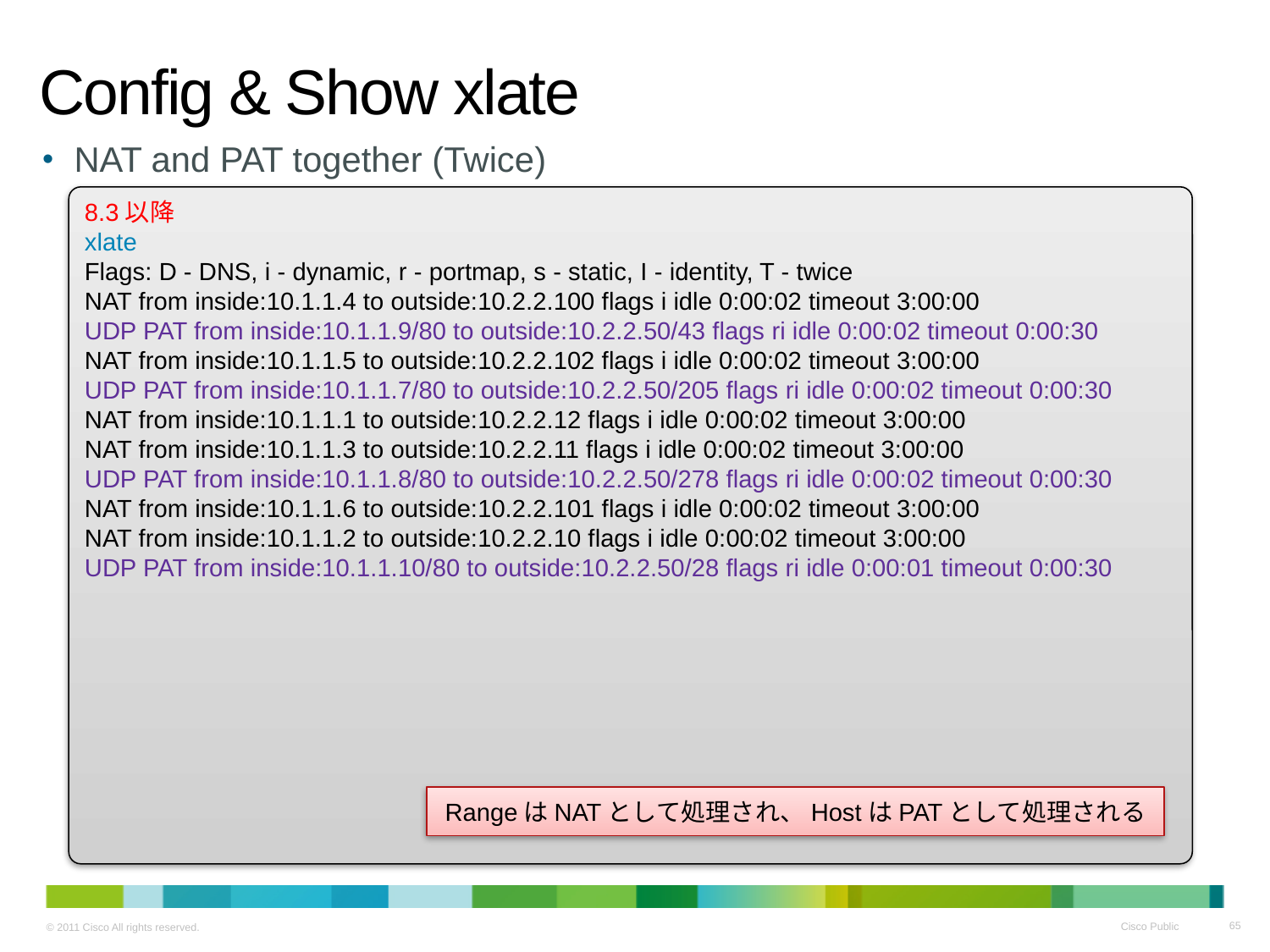

# Config & Show xlate
NAT and PAT together (Twice)
8.3以降
xlate
Flags: D - DNS, i - dynamic, r - portmap, s - static, I - identity, T - twice
NAT from inside:10.1.1.4 to outside:10.2.2.100 flags i idle 0:00:02 timeout 3:00:00
UDP PAT from inside:10.1.1.9/80 to outside:10.2.2.50/43 flags ri idle 0:00:02 timeout 0:00:30
NAT from inside:10.1.1.5 to outside:10.2.2.102 flags i idle 0:00:02 timeout 3:00:00
UDP PAT from inside:10.1.1.7/80 to outside:10.2.2.50/205 flags ri idle 0:00:02 timeout 0:00:30
NAT from inside:10.1.1.1 to outside:10.2.2.12 flags i idle 0:00:02 timeout 3:00:00
NAT from inside:10.1.1.3 to outside:10.2.2.11 flags i idle 0:00:02 timeout 3:00:00
UDP PAT from inside:10.1.1.8/80 to outside:10.2.2.50/278 flags ri idle 0:00:02 timeout 0:00:30
NAT from inside:10.1.1.6 to outside:10.2.2.101 flags i idle 0:00:02 timeout 3:00:00
NAT from inside:10.1.1.2 to outside:10.2.2.10 flags i idle 0:00:02 timeout 3:00:00
UDP PAT from inside:10.1.1.10/80 to outside:10.2.2.50/28 flags ri idle 0:00:01 timeout 0:00:30
RangeはNATとして処理され、HostはPATとして処理される